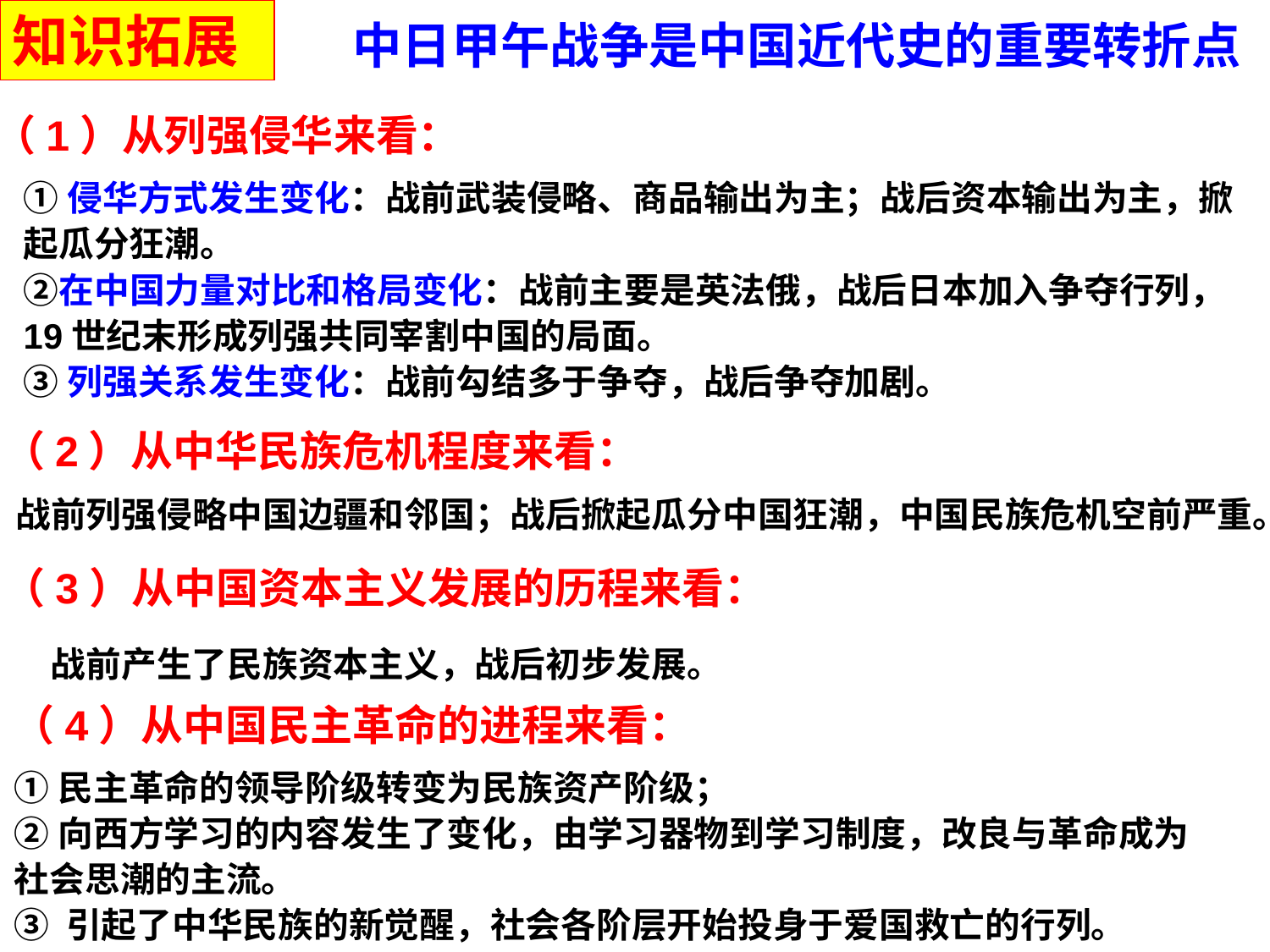

知识拓展
中日甲午战争是中国近代史的重要转折点
（1）从列强侵华来看：
①侵华方式发生变化：战前武装侵略、商品输出为主；战后资本输出为主，掀起瓜分狂潮。
②在中国力量对比和格局变化：战前主要是英法俄，战后日本加入争夺行列，19世纪末形成列强共同宰割中国的局面。
③列强关系发生变化：战前勾结多于争夺，战后争夺加剧。
（2）从中华民族危机程度来看：
战前列强侵略中国边疆和邻国；战后掀起瓜分中国狂潮，中国民族危机空前严重。
（3）从中国资本主义发展的历程来看：
战前产生了民族资本主义，战后初步发展。
（4）从中国民主革命的进程来看：
①民主革命的领导阶级转变为民族资产阶级；
②向西方学习的内容发生了变化，由学习器物到学习制度，改良与革命成为社会思潮的主流。
③ 引起了中华民族的新觉醒，社会各阶层开始投身于爱国救亡的行列。